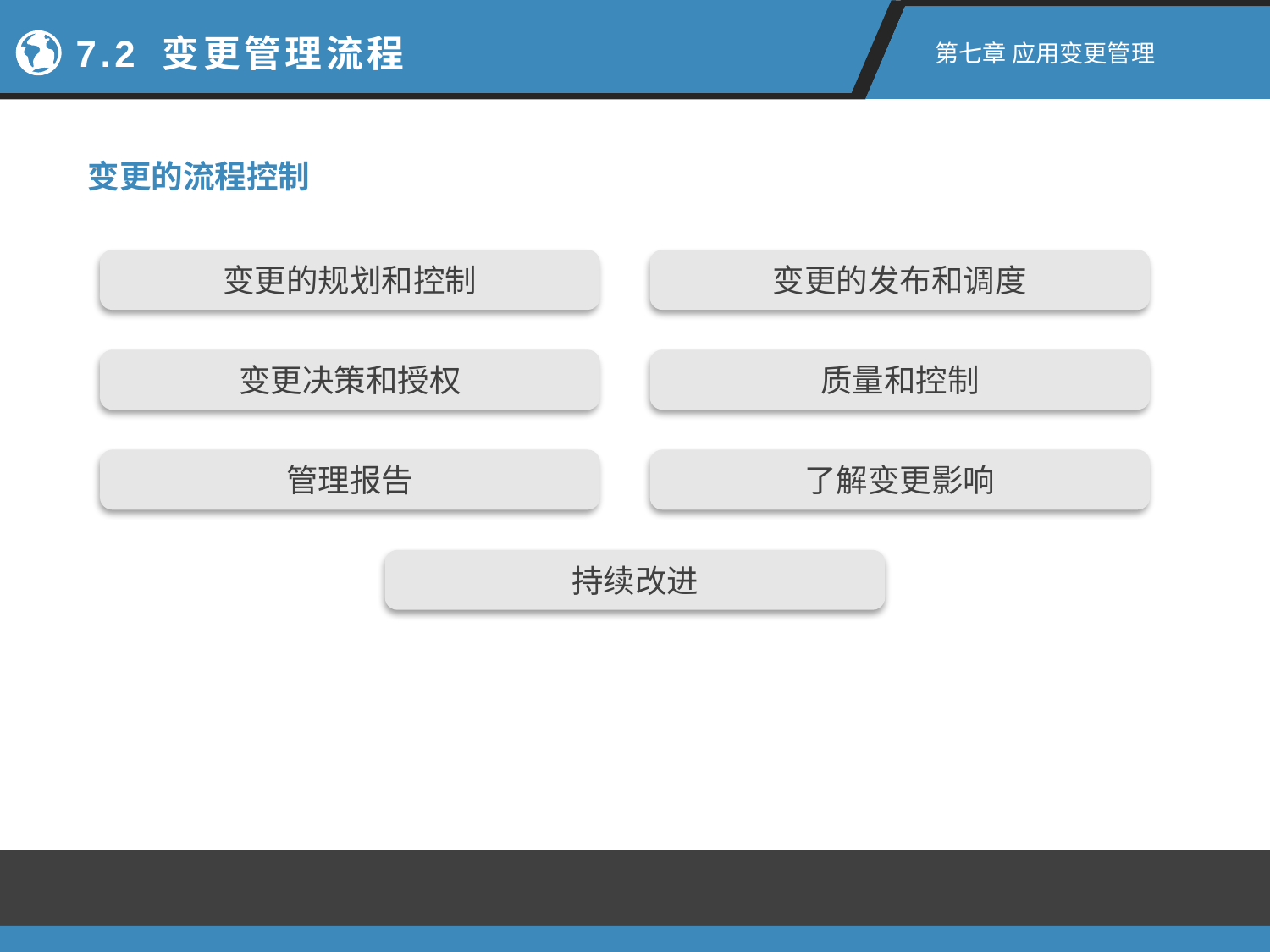

7.2 变更管理流程

第七章 应用变更管理
变更的流程控制
变更的规划和控制
变更的发布和调度
变更决策和授权
质量和控制
管理报告
了解变更影响
持续改进